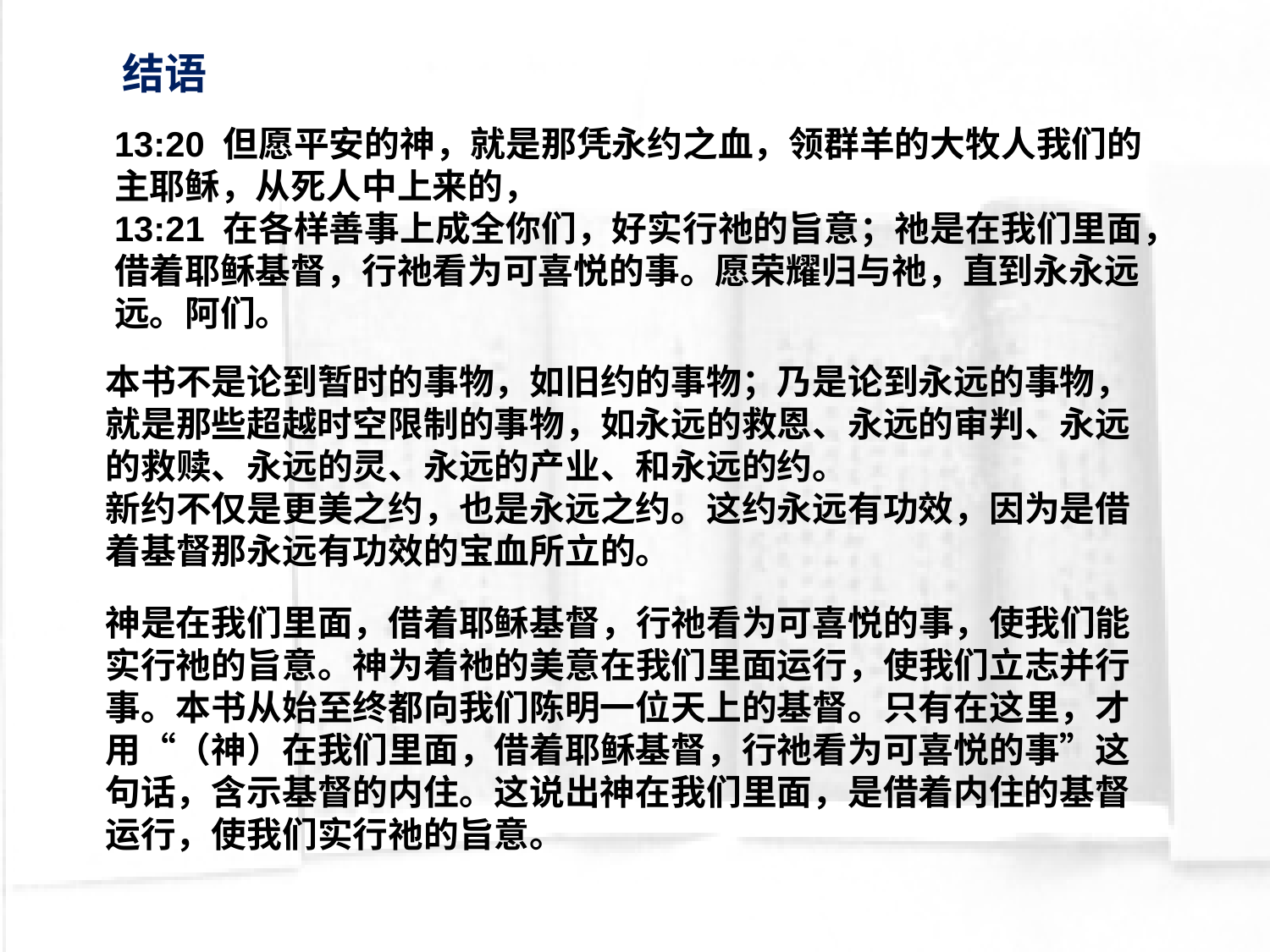

结语
13:20 但愿平安的神，就是那凭永约之血，领群羊的大牧人我们的主耶稣，从死人中上来的，
13:21 在各样善事上成全你们，好实行祂的旨意；祂是在我们里面，借着耶稣基督，行祂看为可喜悦的事。愿荣耀归与祂，直到永永远远。阿们。
本书不是论到暂时的事物，如旧约的事物；乃是论到永远的事物，就是那些超越时空限制的事物，如永远的救恩、永远的审判、永远的救赎、永远的灵、永远的产业、和永远的约。
新约不仅是更美之约，也是永远之约。这约永远有功效，因为是借着基督那永远有功效的宝血所立的。
神是在我们里面，借着耶稣基督，行祂看为可喜悦的事，使我们能实行祂的旨意。神为着祂的美意在我们里面运行，使我们立志并行事。本书从始至终都向我们陈明一位天上的基督。只有在这里，才用“（神）在我们里面，借着耶稣基督，行祂看为可喜悦的事”这句话，含示基督的内住。这说出神在我们里面，是借着内住的基督运行，使我们实行祂的旨意。